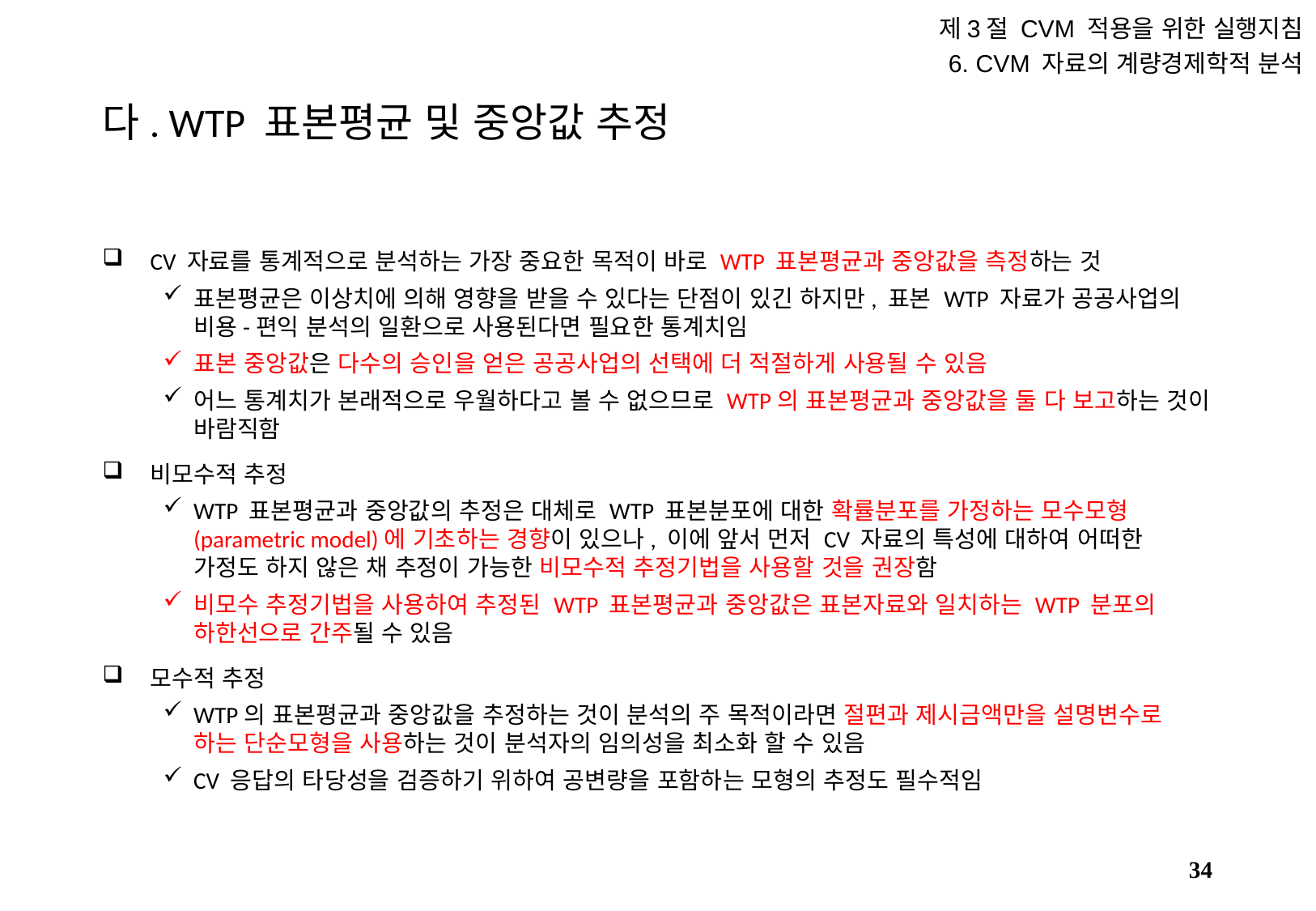

제3절 CVM 적용을 위한 실행지침
6. CVM 자료의 계량경제학적 분석
# 다. WTP 표본평균 및 중앙값 추정
CV 자료를 통계적으로 분석하는 가장 중요한 목적이 바로 WTP 표본평균과 중앙값을 측정하는 것
표본평균은 이상치에 의해 영향을 받을 수 있다는 단점이 있긴 하지만, 표본 WTP 자료가 공공사업의 비용-편익 분석의 일환으로 사용된다면 필요한 통계치임
표본 중앙값은 다수의 승인을 얻은 공공사업의 선택에 더 적절하게 사용될 수 있음
어느 통계치가 본래적으로 우월하다고 볼 수 없으므로 WTP의 표본평균과 중앙값을 둘 다 보고하는 것이 바람직함
비모수적 추정
WTP 표본평균과 중앙값의 추정은 대체로 WTP 표본분포에 대한 확률분포를 가정하는 모수모형(parametric model)에 기초하는 경향이 있으나, 이에 앞서 먼저 CV 자료의 특성에 대하여 어떠한 가정도 하지 않은 채 추정이 가능한 비모수적 추정기법을 사용할 것을 권장함
비모수 추정기법을 사용하여 추정된 WTP 표본평균과 중앙값은 표본자료와 일치하는 WTP 분포의 하한선으로 간주될 수 있음
모수적 추정
WTP의 표본평균과 중앙값을 추정하는 것이 분석의 주 목적이라면 절편과 제시금액만을 설명변수로 하는 단순모형을 사용하는 것이 분석자의 임의성을 최소화 할 수 있음
CV 응답의 타당성을 검증하기 위하여 공변량을 포함하는 모형의 추정도 필수적임
34